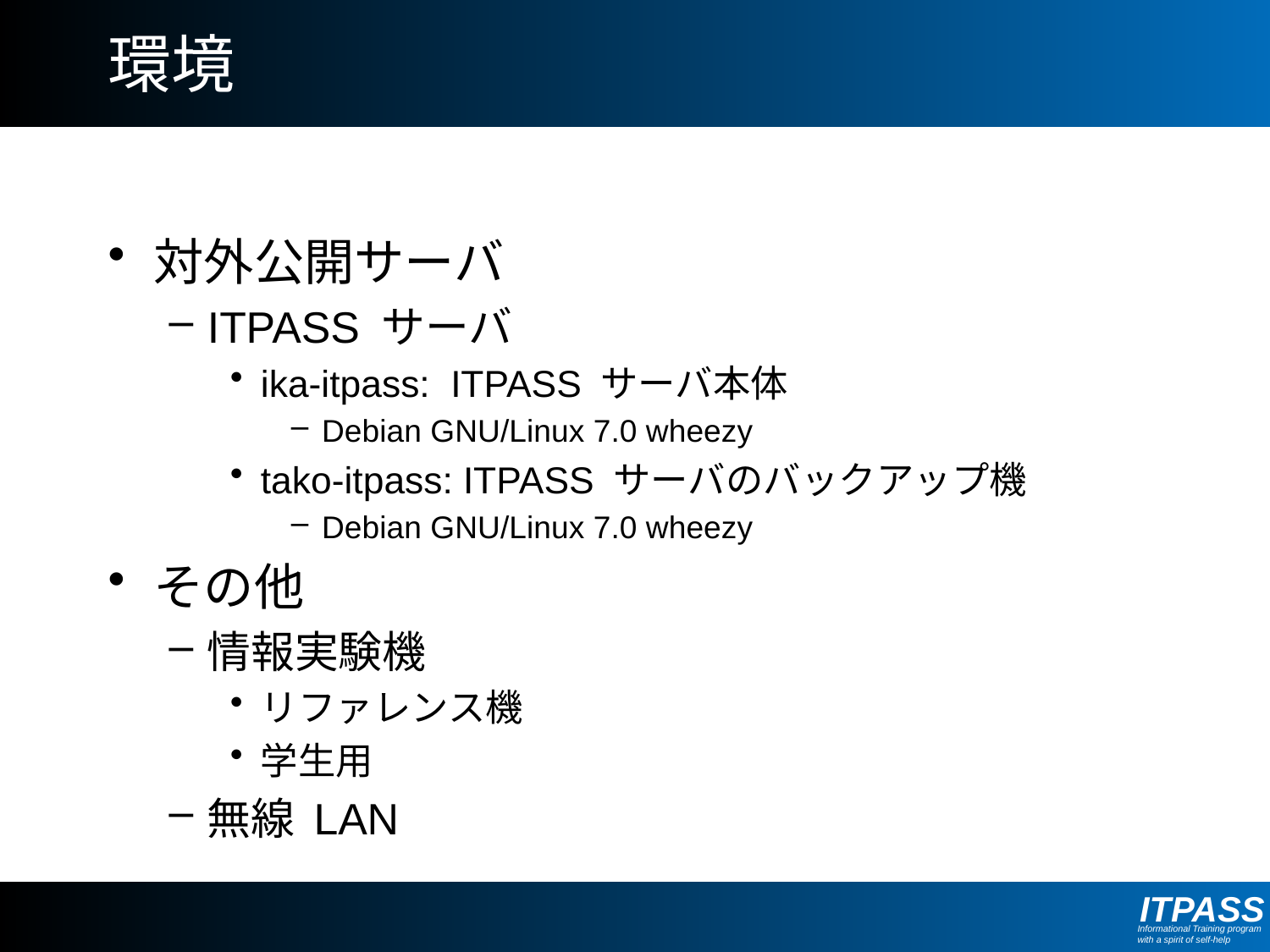

# 環境

対外公開サーバ
ITPASS サーバ
ika-itpass:  ITPASS サーバ本体
Debian GNU/Linux 7.0 wheezy
tako-itpass: ITPASS サーバのバックアップ機
Debian GNU/Linux 7.0 wheezy
その他
情報実験機
リファレンス機
学生用
無線 LAN